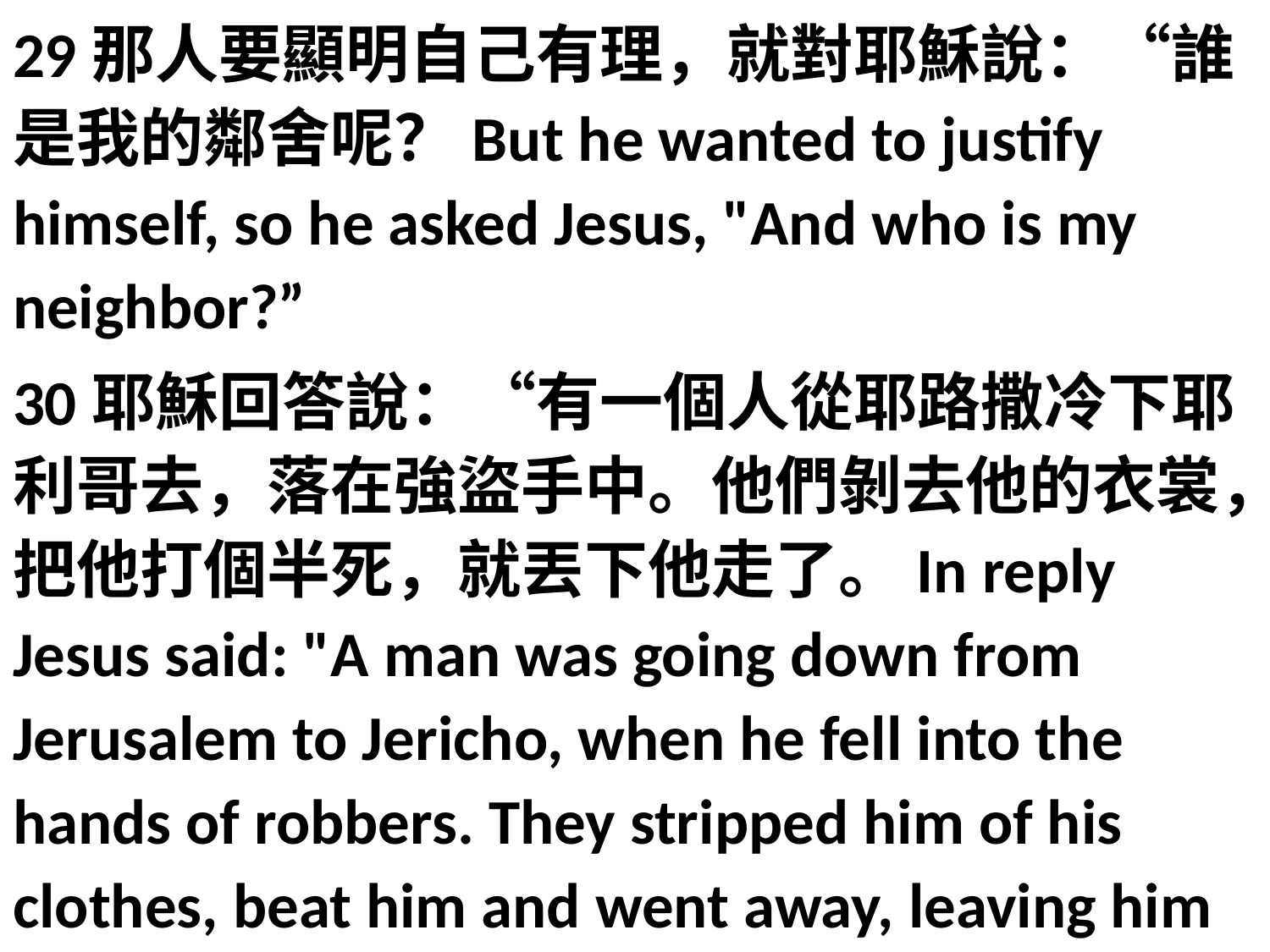

29那人要顯明自己有理，就對耶穌說：“誰是我的鄰舍呢？But he wanted to justify himself, so he asked Jesus, "And who is my neighbor?”
30耶穌回答說：“有一個人從耶路撒冷下耶利哥去，落在強盜手中。他們剝去他的衣裳，把他打個半死，就丟下他走了。In reply Jesus said: "A man was going down from Jerusalem to Jericho, when he fell into the hands of robbers. They stripped him of his clothes, beat him and went away, leaving him half dead.